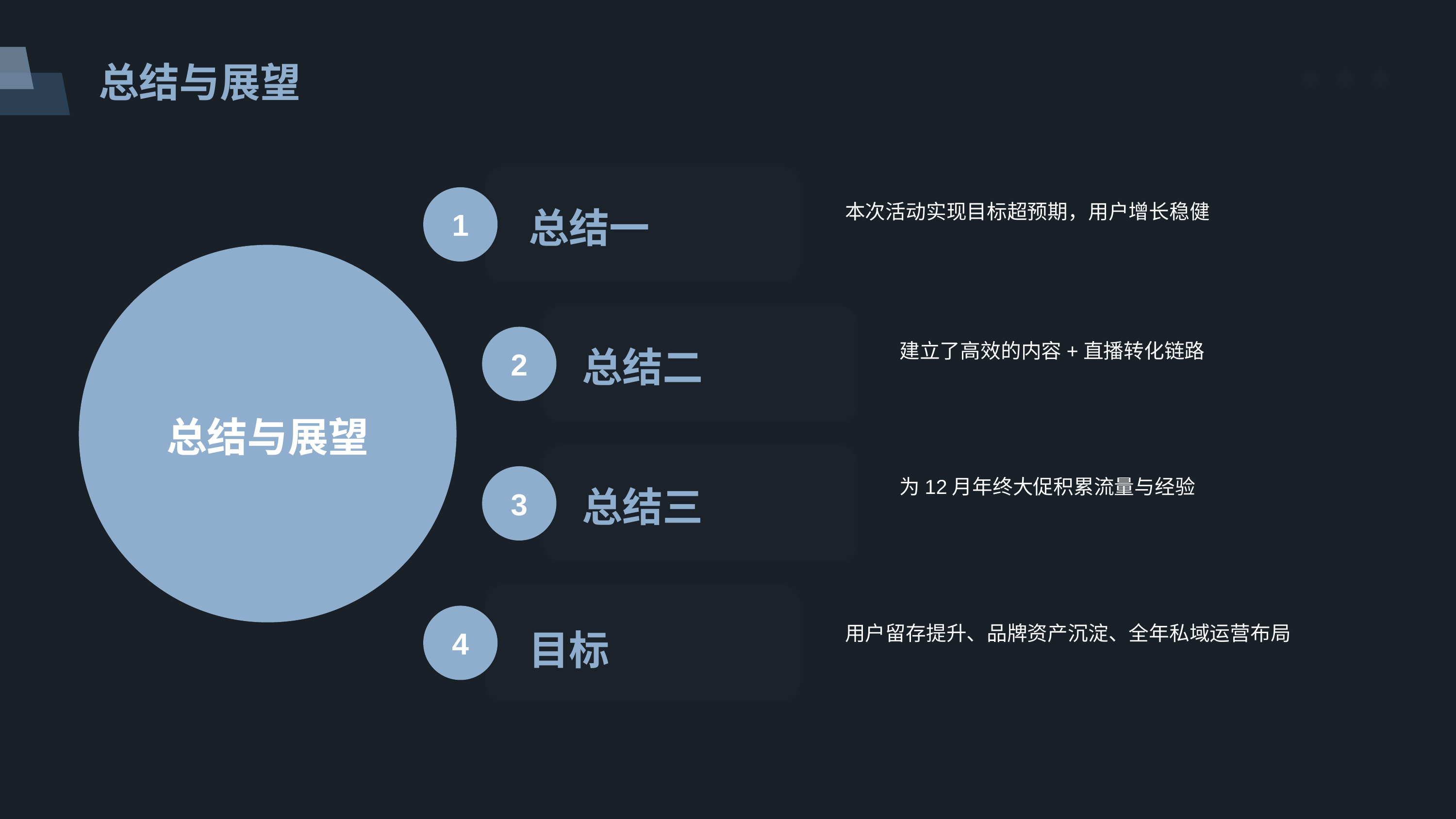

总结与展望

1
总结一
本次活动实现目标超预期，用户增长稳健

2
总结二
建立了高效的内容+直播转化链路
总结与展望

3
为12月年终大促积累流量与经验
总结三

4
目标
用户留存提升、品牌资产沉淀、全年私域运营布局